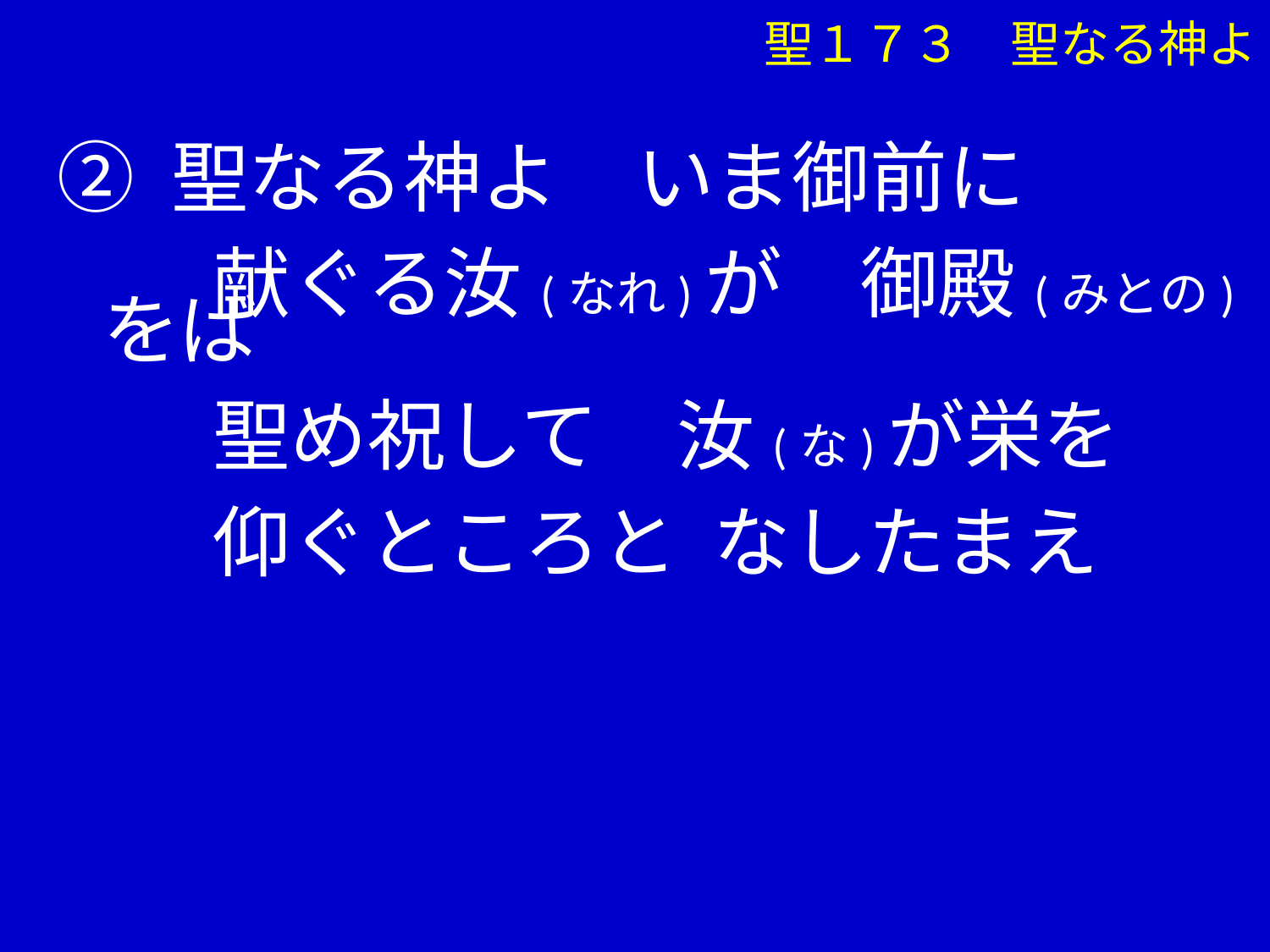

聖１７３　聖なる神よ

② 聖なる神よ　いま御前に
　　献ぐる汝(なれ)が　御殿(みとの)をば
　　聖め祝して　汝(な)が栄を
　　仰ぐところと  なしたまえ